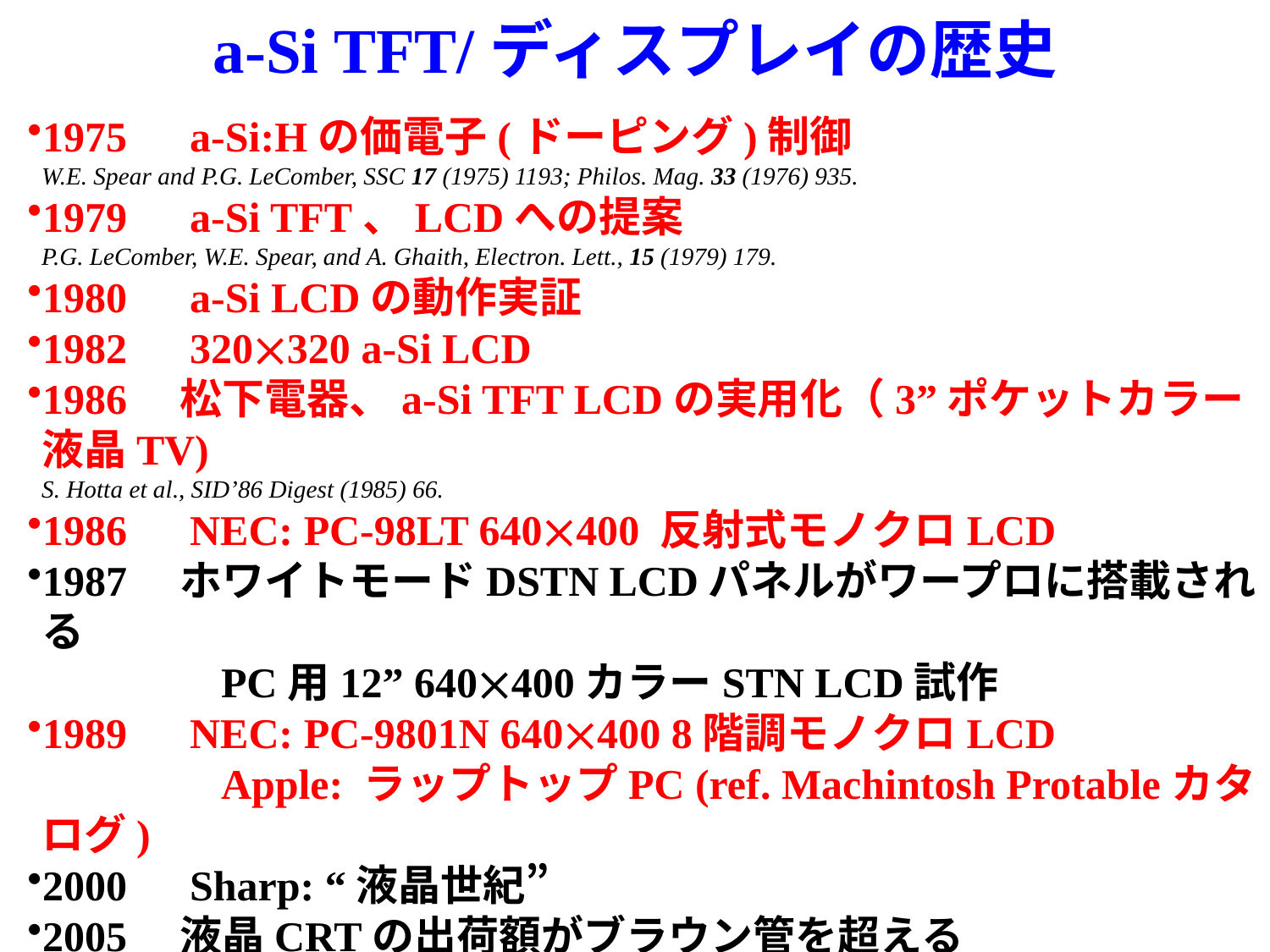

# a-Si TFT/ディスプレイの歴史

1975　a-Si:Hの価電子(ドーピング)制御
W.E. Spear and P.G. LeComber, SSC 17 (1975) 1193; Philos. Mag. 33 (1976) 935.
1979　a-Si TFT、LCDへの提案
P.G. LeComber, W.E. Spear, and A. Ghaith, Electron. Lett., 15 (1979) 179.
1980　a-Si LCDの動作実証
1982　320×320 a-Si LCD
1986　松下電器、a-Si TFT LCDの実用化（3”ポケットカラー液晶TV)
S. Hotta et al., SID’86 Digest (1985) 66.
1986　NEC: PC-98LT 640×400 反射式モノクロLCD
1987　ホワイトモードDSTN LCDパネルがワープロに搭載される
　　　　PC用12” 640×400カラーSTN LCD試作
1989　NEC: PC-9801N 640×400 8階調モノクロLCD
　　　　Apple: ラップトップPC (ref. Machintosh Protableカタログ)
2000　Sharp: “液晶世紀”
2005　液晶CRTの出荷額がブラウン管を超える
2006　液晶TVの出荷額がブラウン管を超える